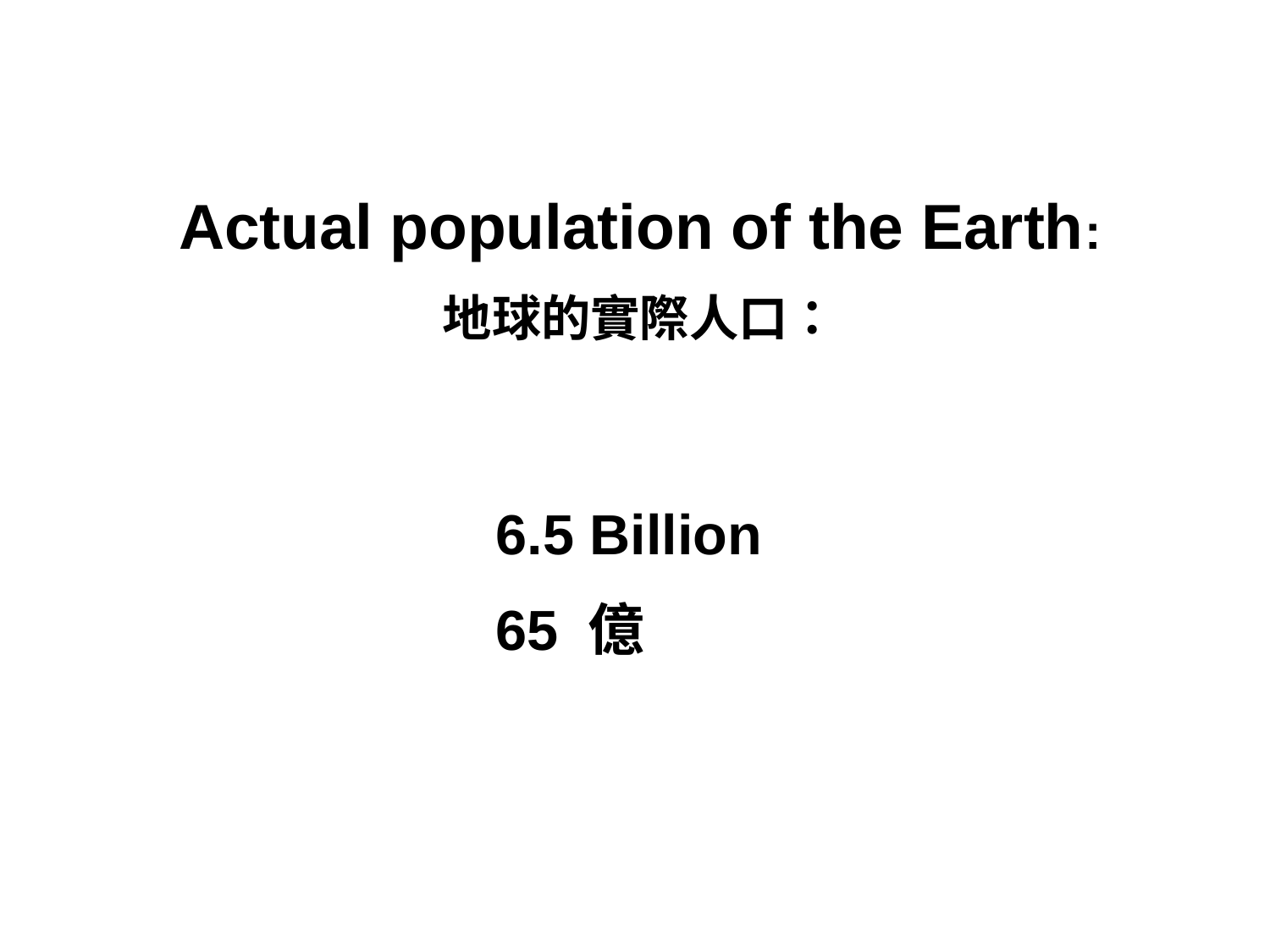

Actual population of the Earth:
地球的實際人口：
6.5 Billion
65 億